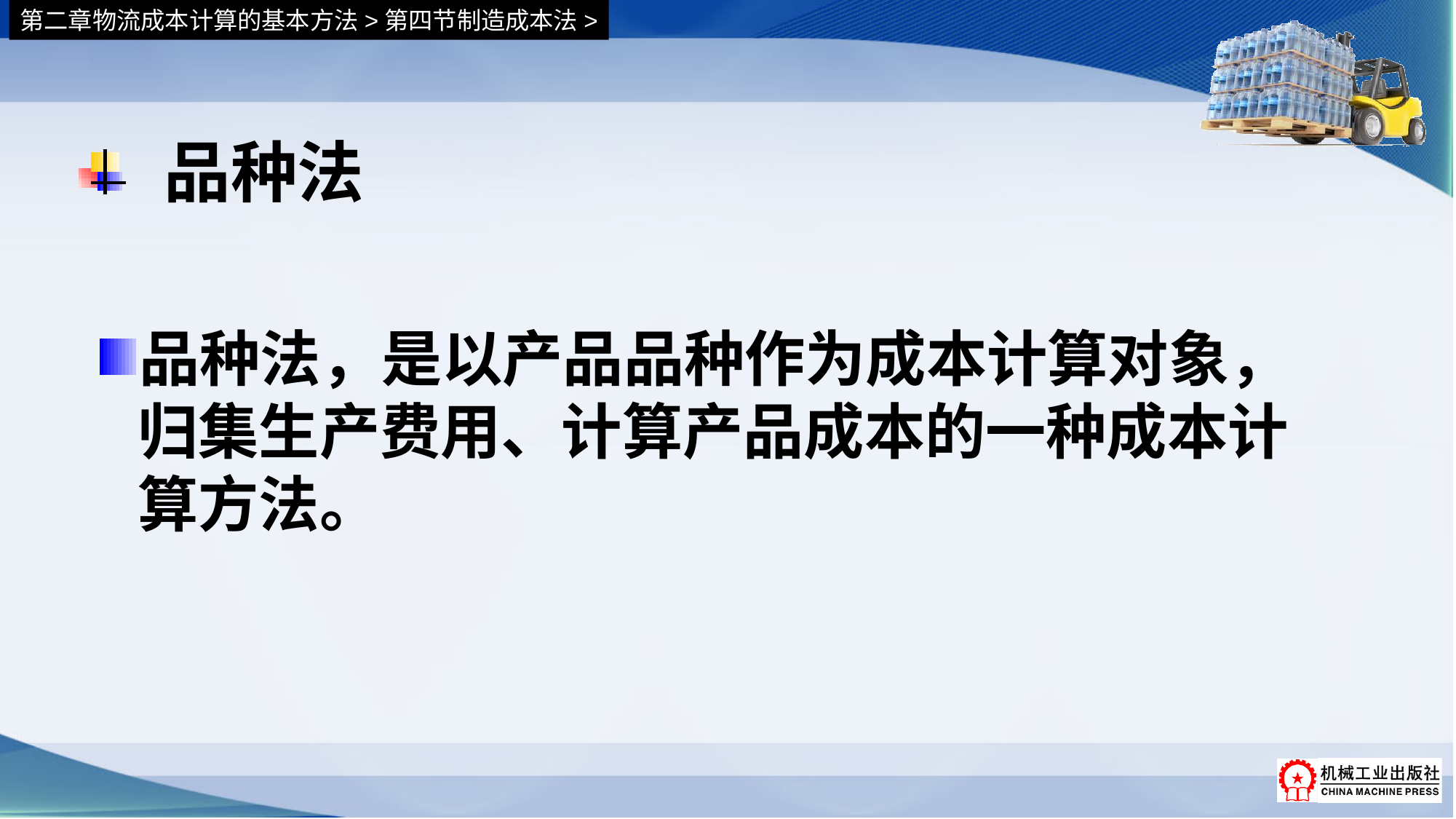

第二章物流成本计算的基本方法>第四节制造成本法>
# 品种法
品种法，是以产品品种作为成本计算对象，归集生产费用、计算产品成本的一种成本计算方法。